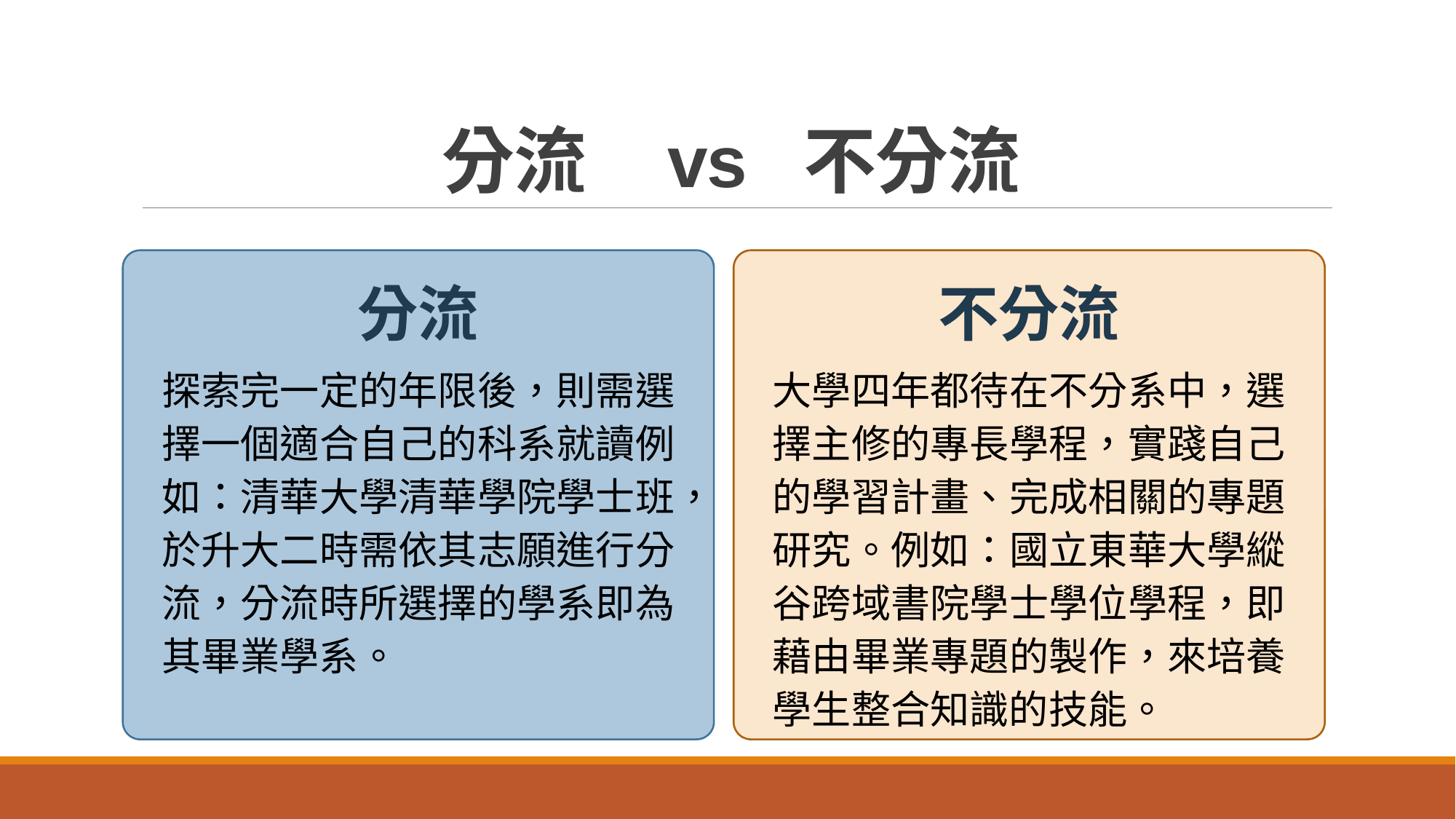

# 分流    vs  不分流

分流
不分流
探索完一定的年限後，則需選擇一個適合自己的科系就讀例如：清華大學清華學院學士班，於升大二時需依其志願進行分流，分流時所選擇的學系即為其畢業學系。
大學四年都待在不分系中，選擇主修的專長學程，實踐自己的學習計畫、完成相關的專題研究。例如：國立東華大學縱谷跨域書院學士學位學程，即藉由畢業專題的製作，來培養學生整合知識的技能。